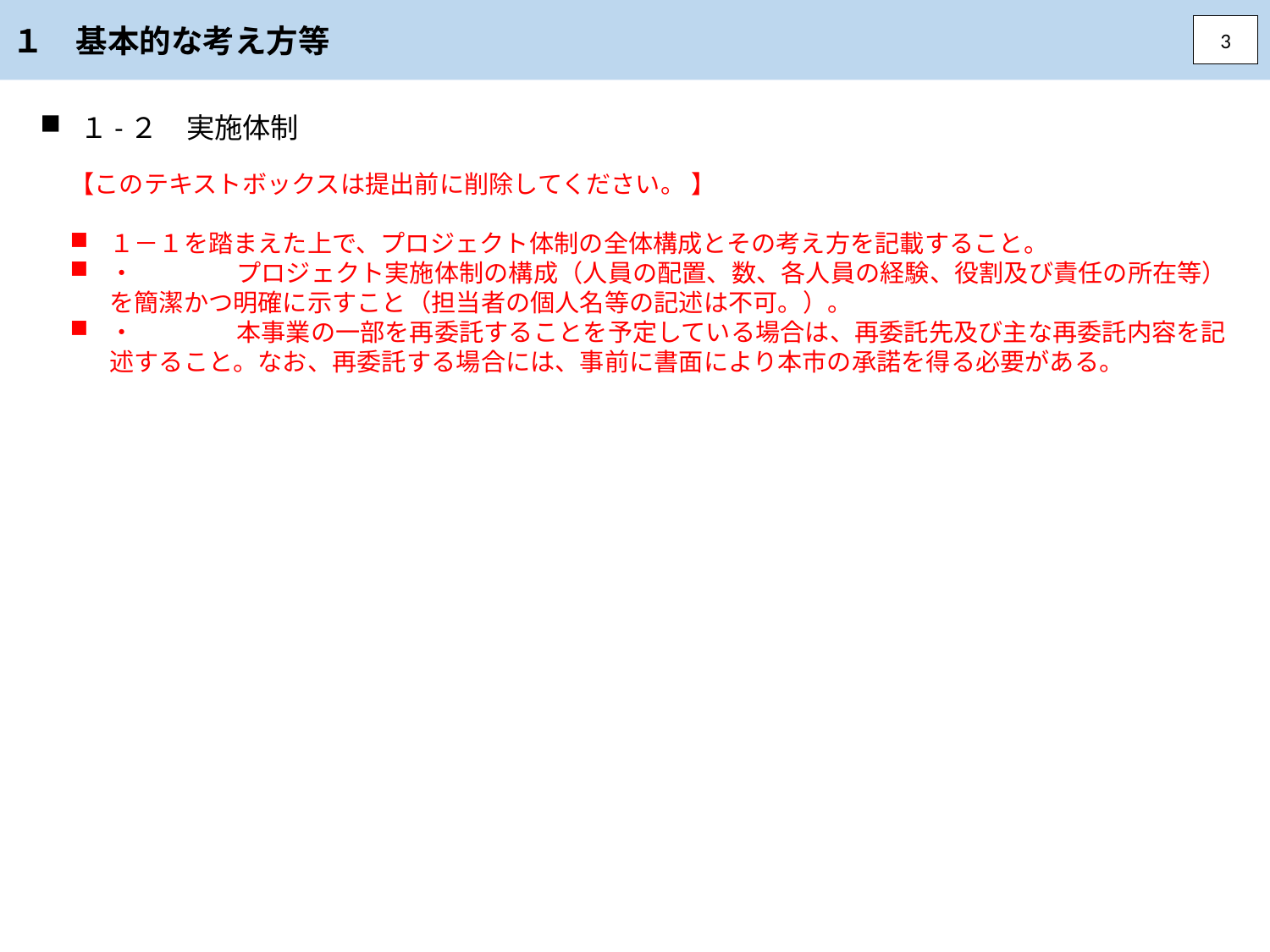

１　基本的な考え方等
3
１-２　実施体制
【このテキストボックスは提出前に削除してください。 】

１－１を踏まえた上で、プロジェクト体制の全体構成とその考え方を記載すること。
・	プロジェクト実施体制の構成（人員の配置、数、各人員の経験、役割及び責任の所在等）を簡潔かつ明確に示すこと（担当者の個人名等の記述は不可。）。
・	本事業の一部を再委託することを予定している場合は、再委託先及び主な再委託内容を記述すること。なお、再委託する場合には、事前に書面により本市の承諾を得る必要がある。